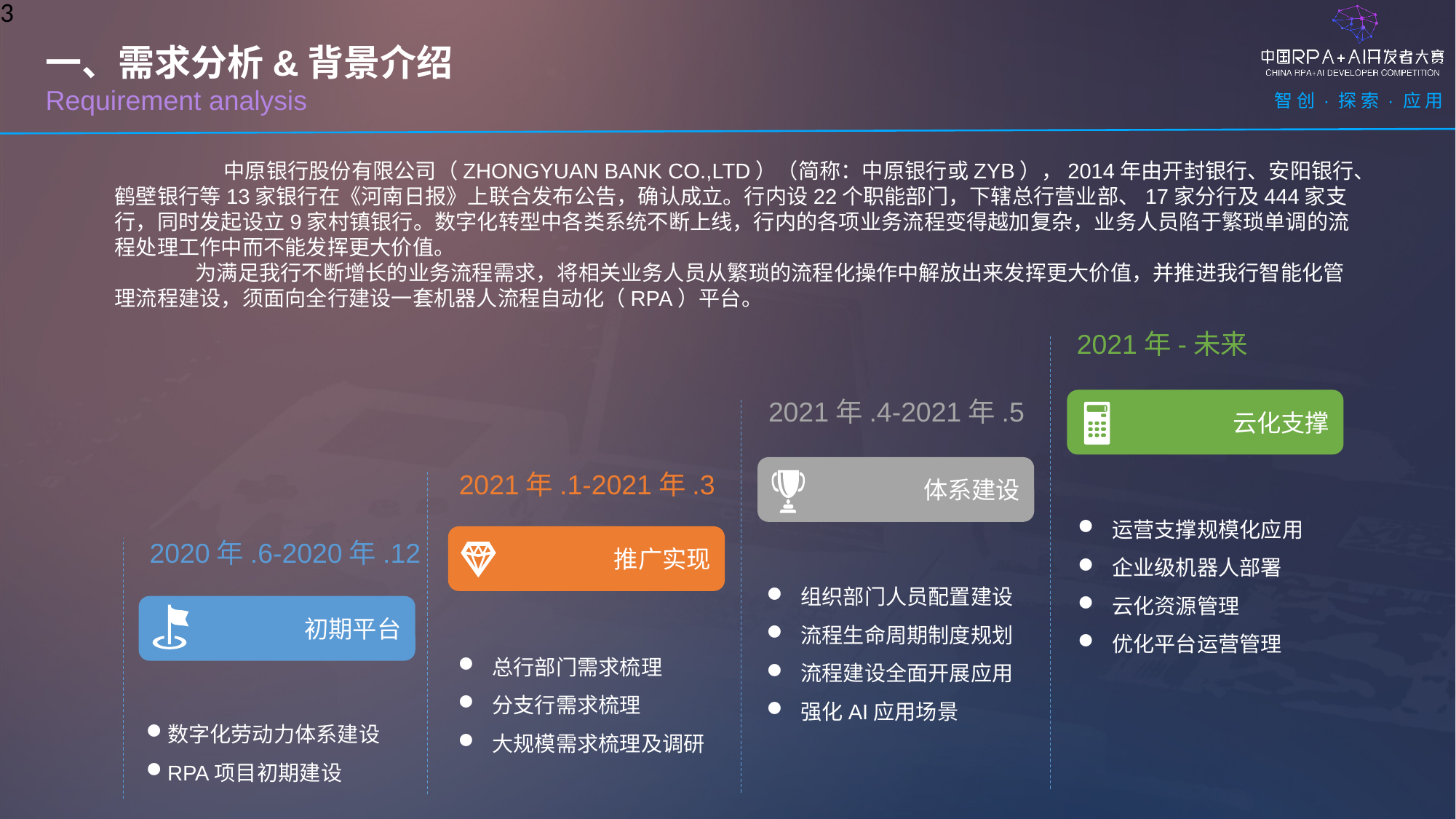

3
一、需求分析&背景介绍
Requirement analysis
	中原银行股份有限公司（ZHONGYUAN BANK CO.,LTD）（简称：中原银行或ZYB），2014年由开封银行、安阳银行、鹤壁银行等13家银行在《河南日报》上联合发布公告，确认成立。行内设22个职能部门，下辖总行营业部、17家分行及444家支行，同时发起设立9家村镇银行。数字化转型中各类系统不断上线，行内的各项业务流程变得越加复杂，业务人员陷于繁琐单调的流程处理工作中而不能发挥更大价值。
                为满足我行不断增长的业务流程需求，将相关业务人员从繁琐的流程化操作中解放出来发挥更大价值，并推进我行智能化管理流程建设，须面向全行建设一套机器人流程自动化（RPA）平台。
2021年-未来
2021年.4-2021年.5
云化支撑

体系建设

2021年.1-2021年.3
运营支撑规模化应用
企业级机器人部署
云化资源管理
优化平台运营管理
推广实现

2020年.6-2020年.12
组织部门人员配置建设
流程生命周期制度规划
流程建设全面开展应用
强化AI应用场景
初期平台

总行部门需求梳理
分支行需求梳理
大规模需求梳理及调研
数字化劳动力体系建设
RPA项目初期建设